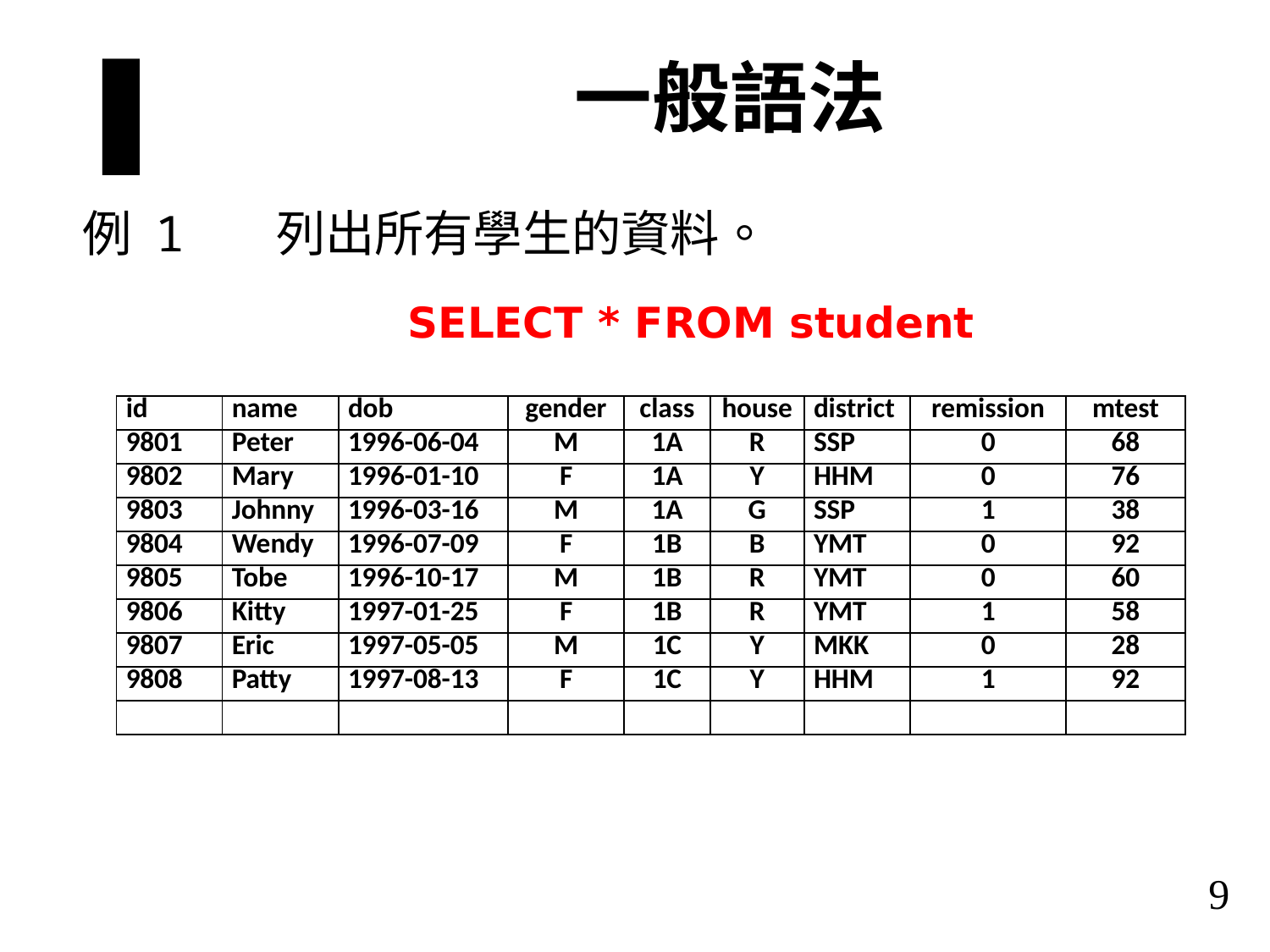

I
一般語法
例 1	列出所有學生的資料。

		SELECT * FROM student
| id | name | dob | gender | class | house | district | remission | mtest |
| --- | --- | --- | --- | --- | --- | --- | --- | --- |
| 9801 | Peter | 1996-06-04 | M | 1A | R | SSP | 0 | 68 |
| 9802 | Mary | 1996-01-10 | F | 1A | Y | HHM | 0 | 76 |
| 9803 | Johnny | 1996-03-16 | M | 1A | G | SSP | 1 | 38 |
| 9804 | Wendy | 1996-07-09 | F | 1B | B | YMT | 0 | 92 |
| 9805 | Tobe | 1996-10-17 | M | 1B | R | YMT | 0 | 60 |
| 9806 | Kitty | 1997-01-25 | F | 1B | R | YMT | 1 | 58 |
| 9807 | Eric | 1997-05-05 | M | 1C | Y | MKK | 0 | 28 |
| 9808 | Patty | 1997-08-13 | F | 1C | Y | HHM | 1 | 92 |
|  |  |  |  |  |  |  |  |  |
9